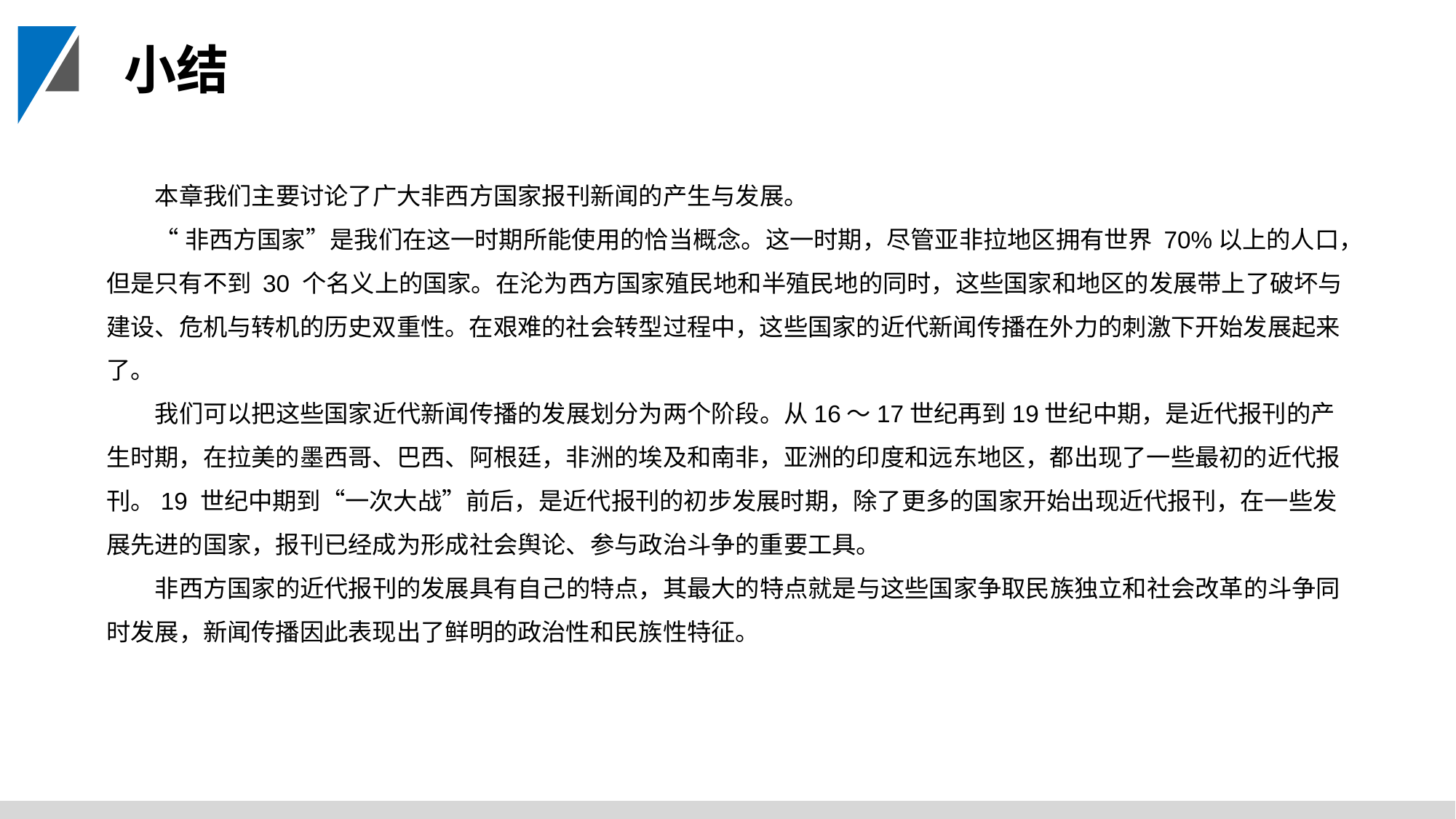

小结
本章我们主要讨论了广大非西方国家报刊新闻的产生与发展。
“非西方国家”是我们在这一时期所能使用的恰当概念。这一时期，尽管亚非拉地区拥有世界 70%以上的人口，但是只有不到 30 个名义上的国家。在沦为西方国家殖民地和半殖民地的同时，这些国家和地区的发展带上了破坏与建设、危机与转机的历史双重性。在艰难的社会转型过程中，这些国家的近代新闻传播在外力的刺激下开始发展起来了。
我们可以把这些国家近代新闻传播的发展划分为两个阶段。从16～17世纪再到19世纪中期，是近代报刊的产生时期，在拉美的墨西哥、巴西、阿根廷，非洲的埃及和南非，亚洲的印度和远东地区，都出现了一些最初的近代报刊。19 世纪中期到“一次大战”前后，是近代报刊的初步发展时期，除了更多的国家开始出现近代报刊，在一些发展先进的国家，报刊已经成为形成社会舆论、参与政治斗争的重要工具。
非西方国家的近代报刊的发展具有自己的特点，其最大的特点就是与这些国家争取民族独立和社会改革的斗争同时发展，新闻传播因此表现出了鲜明的政治性和民族性特征。